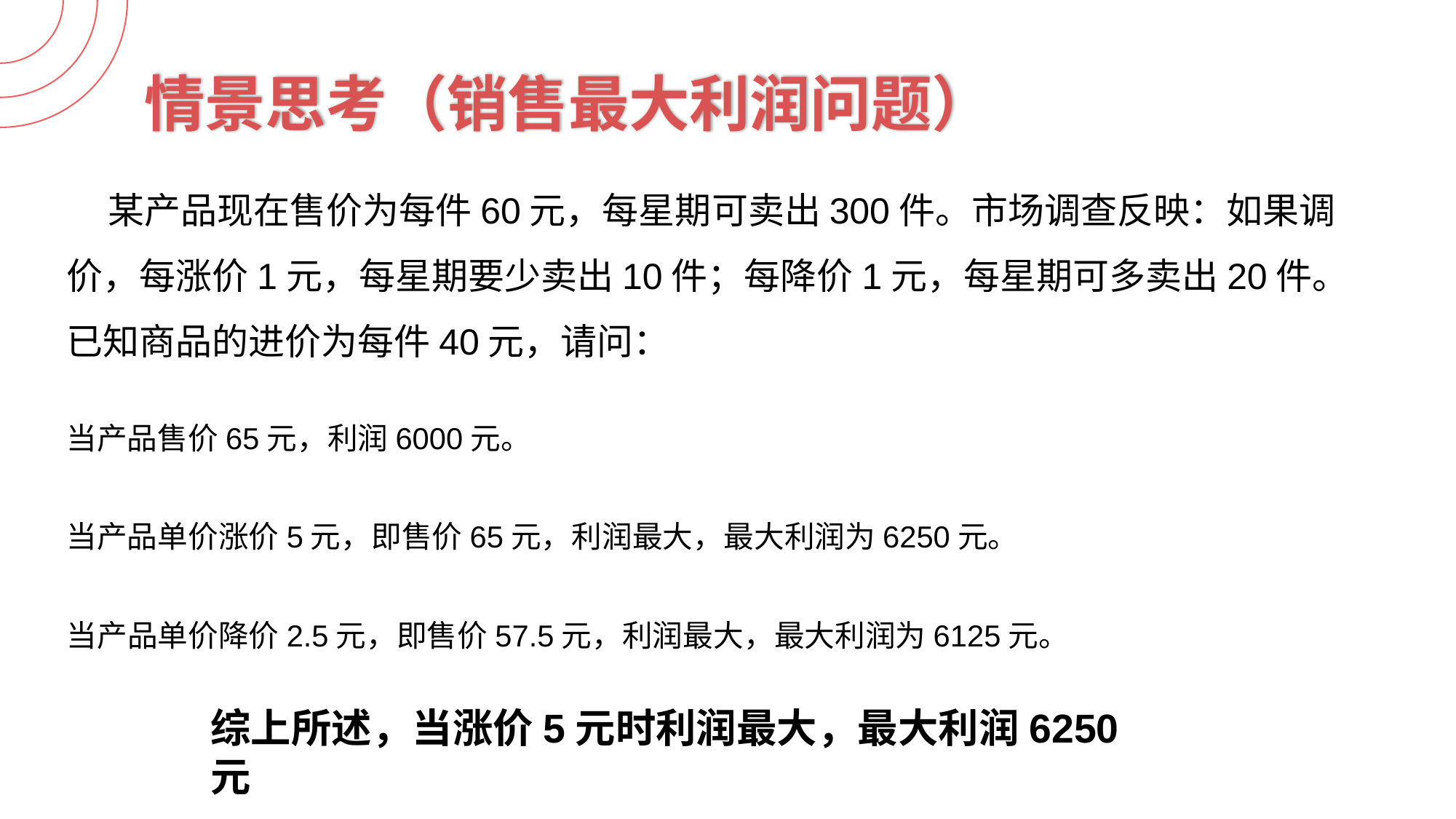

情景思考（销售最大利润问题）
    某产品现在售价为每件60元，每星期可卖出300件。市场调查反映：如果调价，每涨价1元，每星期要少卖出10件；每降价1元，每星期可多卖出20件。已知商品的进价为每件40元，请问：
当产品售价65元，利润6000元。
当产品单价涨价5元，即售价65元，利润最大，最大利润为6250元。
当产品单价降价2.5元，即售价57.5元，利润最大，最大利润为6125元。
综上所述，当涨价5元时利润最大，最大利润6250元